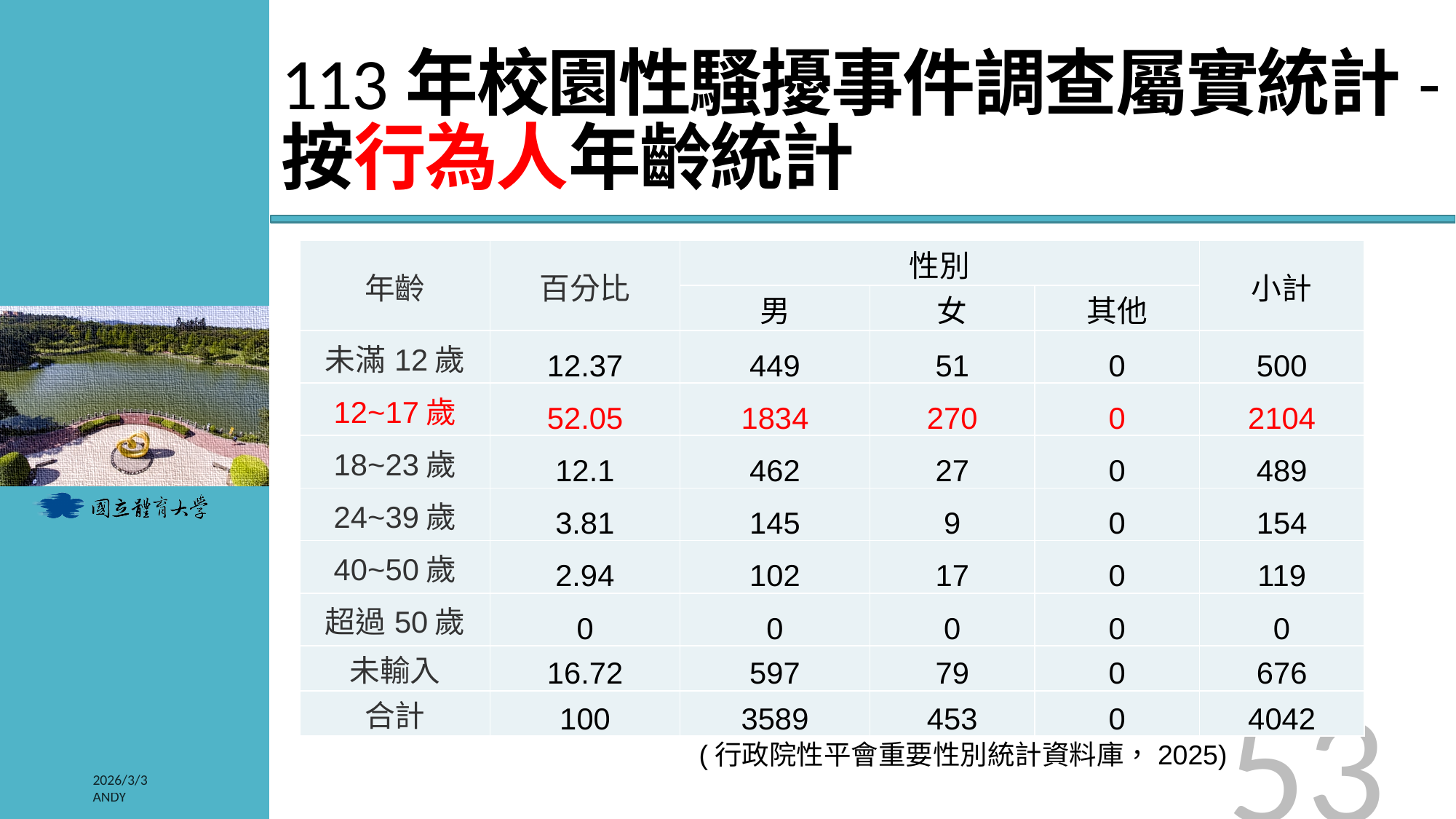

# 113年校園性騷擾事件調查屬實統計-按行為人年齡統計
| 年齡 | 百分比 | 性別 |  |  | 小計 |
| --- | --- | --- | --- | --- | --- |
|  |  | 男 | 女 | 其他 |  |
| 未滿12歲 | 12.37 | 449 | 51 | 0 | 500 |
| 12~17歲 | 52.05 | 1834 | 270 | 0 | 2104 |
| 18~23歲 | 12.1 | 462 | 27 | 0 | 489 |
| 24~39歲 | 3.81 | 145 | 9 | 0 | 154 |
| 40~50歲 | 2.94 | 102 | 17 | 0 | 119 |
| 超過50歲 | 0 | 0 | 0 | 0 | 0 |
| 未輸入 | 16.72 | 597 | 79 | 0 | 676 |
| 合計 | 100 | 3589 | 453 | 0 | 4042 |
53
(行政院性平會重要性別統計資料庫，2025)
2026/3/3
Andy